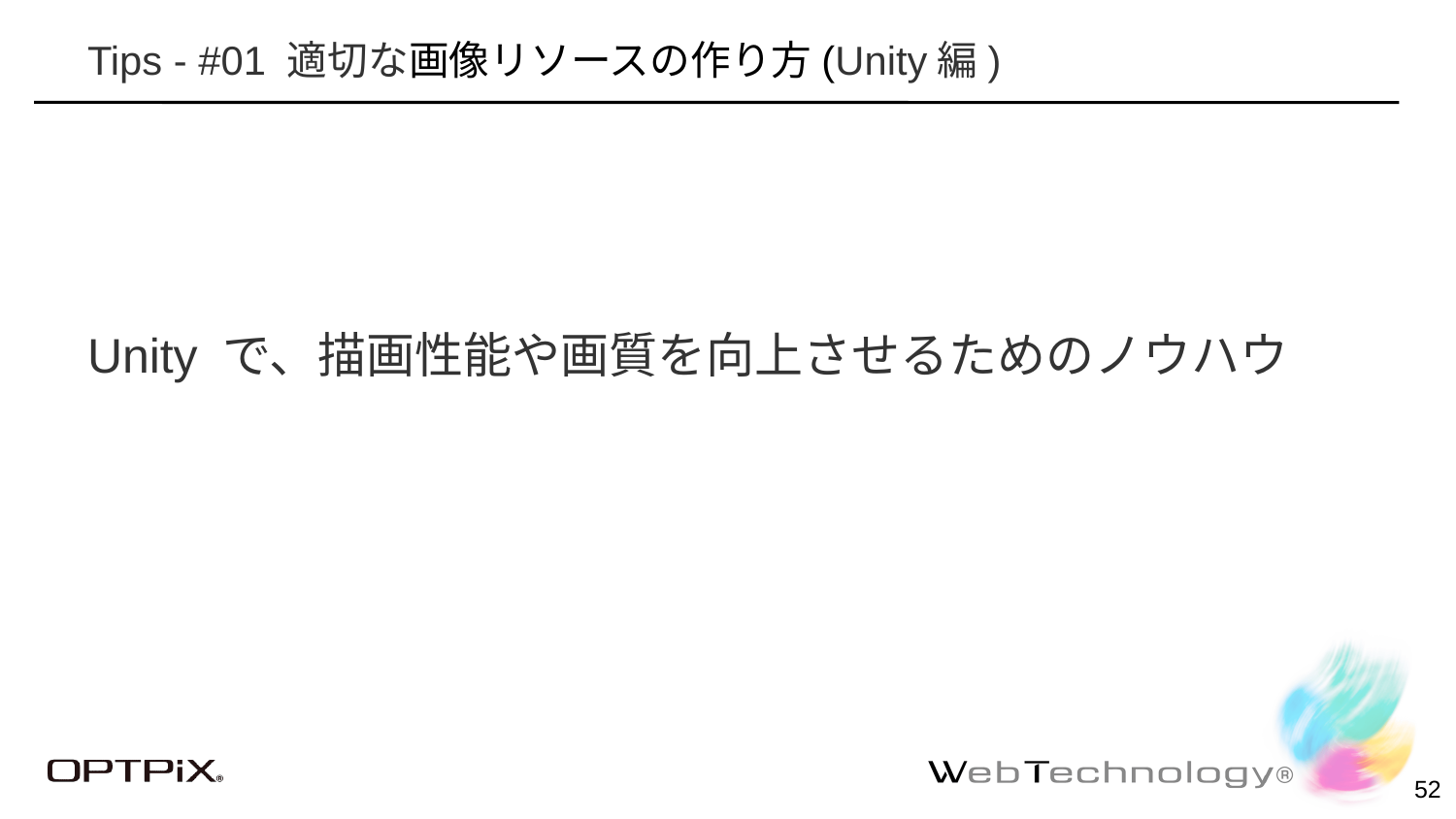

# Tips - #01 適切な画像リソースの作り方(Unity編)
Unity で、描画性能や画質を向上させるためのノウハウ
52